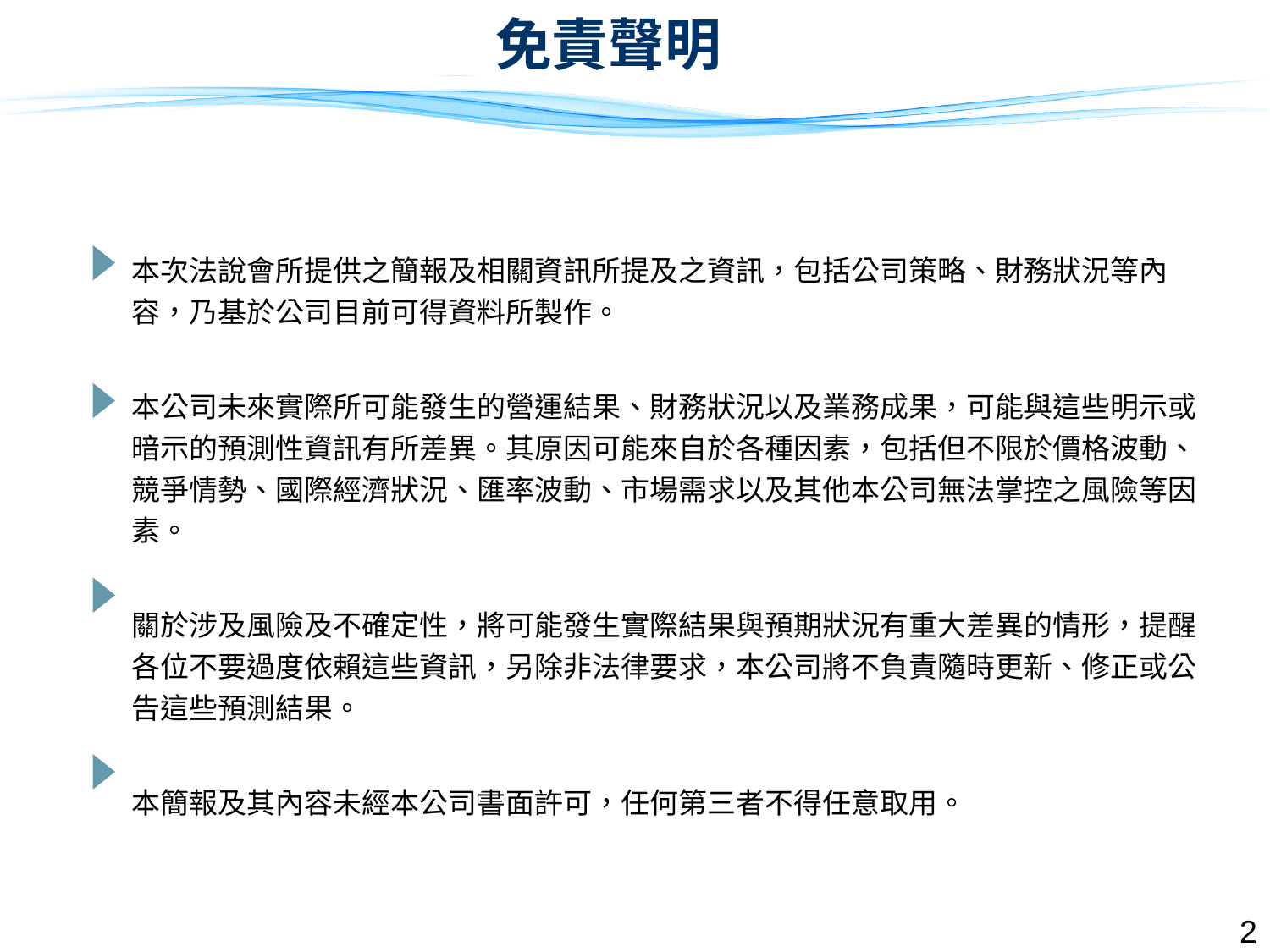

免責聲明
本次法說會所提供之簡報及相關資訊所提及之資訊，包括公司策略、財務狀況等內容，乃基於公司目前可得資料所製作。

本公司未來實際所可能發生的營運結果、財務狀況以及業務成果，可能與這些明示或暗示的預測性資訊有所差異。其原因可能來自於各種因素，包括但不限於價格波動、競爭情勢、國際經濟狀況、匯率波動、市場需求以及其他本公司無法掌控之風險等因素。

關於涉及風險及不確定性，將可能發生實際結果與預期狀況有重大差異的情形，提醒各位不要過度依賴這些資訊，另除非法律要求，本公司將不負責隨時更新、修正或公告這些預測結果。

本簡報及其內容未經本公司書面許可，任何第三者不得任意取用。